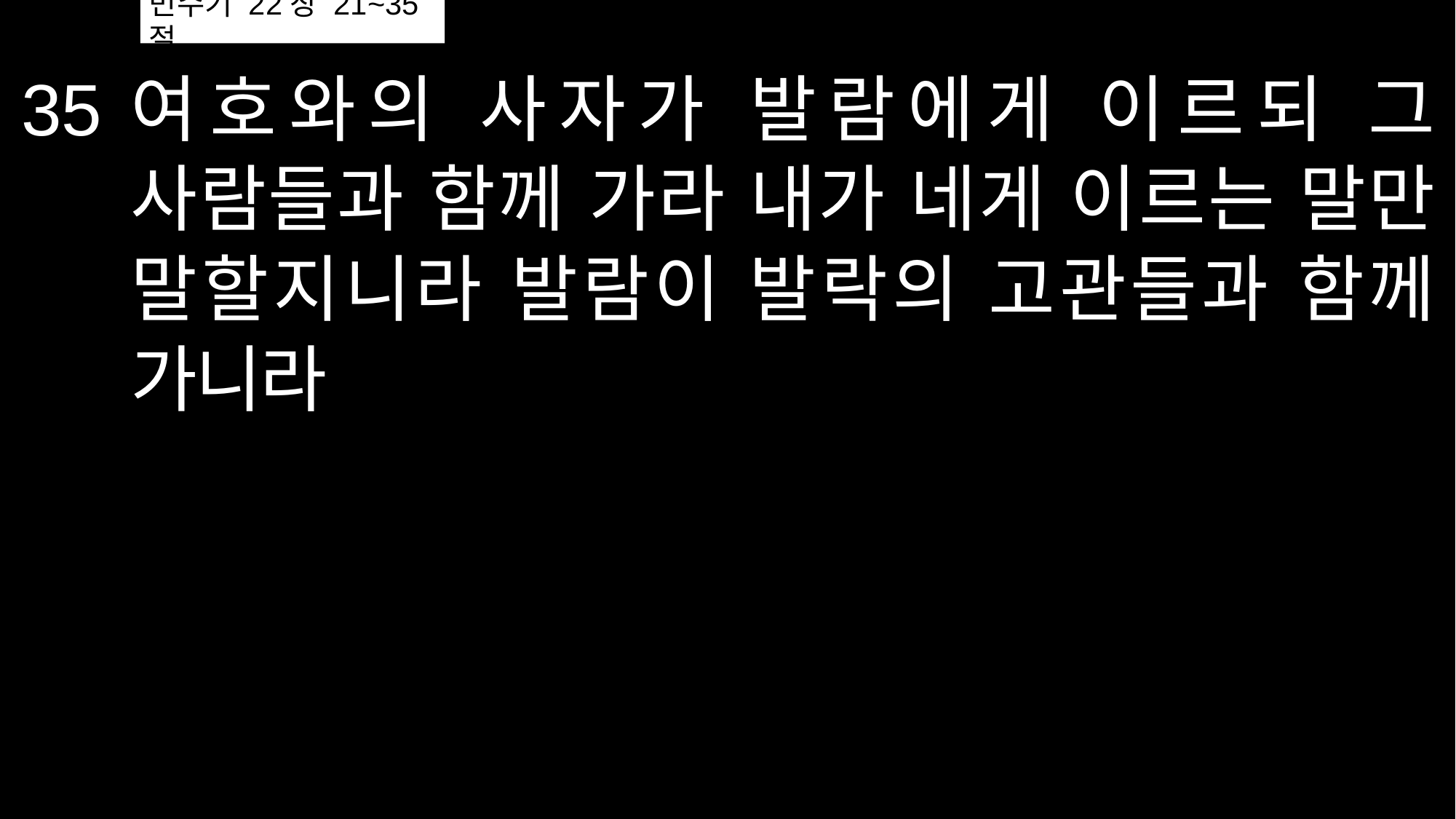

# 민수기 22장 21~35절
여호와의 사자가 발람에게 이르되 그 사람들과 함께 가라 내가 네게 이르는 말만 말할지니라 발람이 발락의 고관들과 함께 가니라